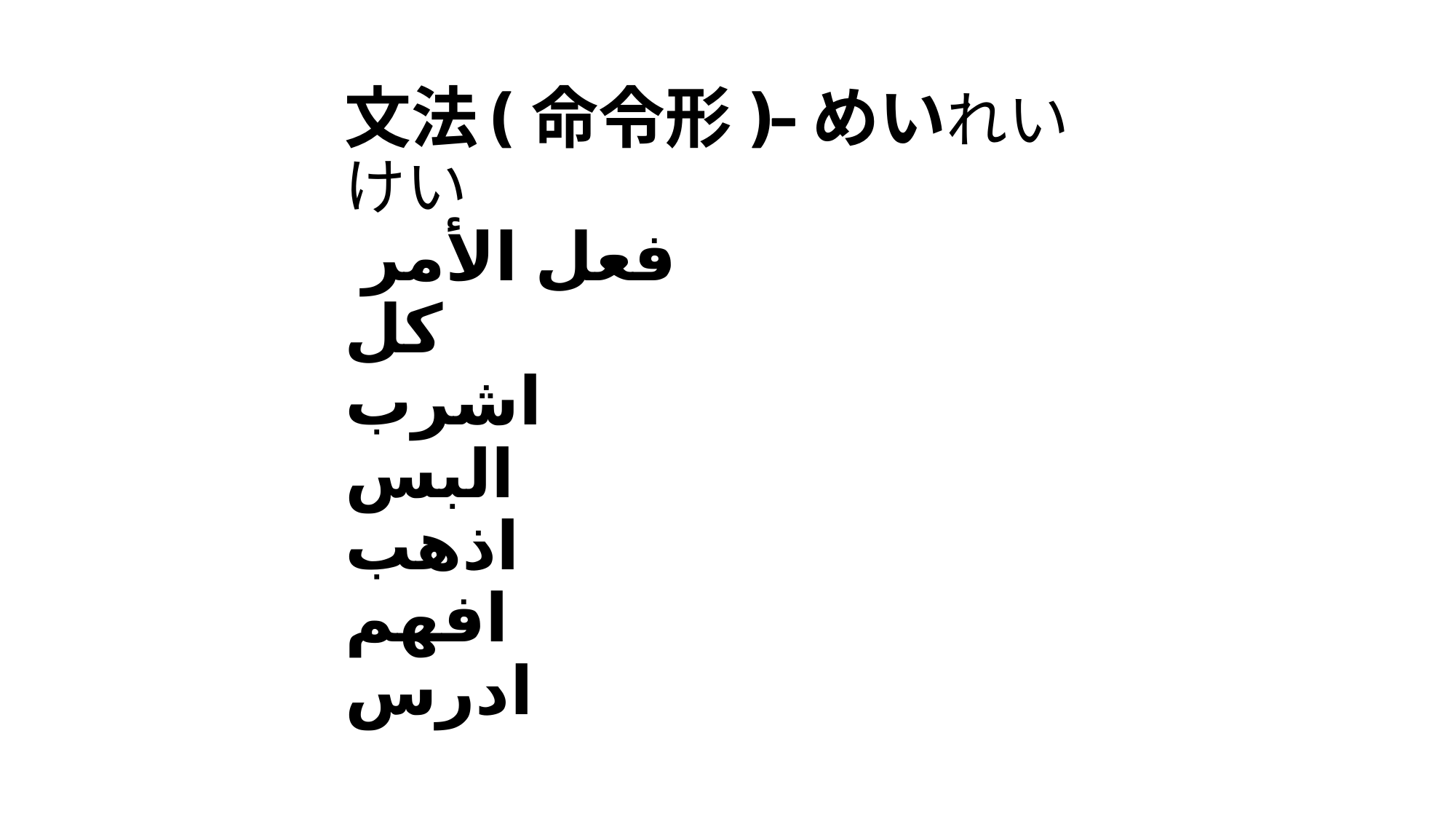

文法(命令形)-めいれいけい
فعل الأمر
كل
اشرب
البس
اذهب
افهم
ادرس